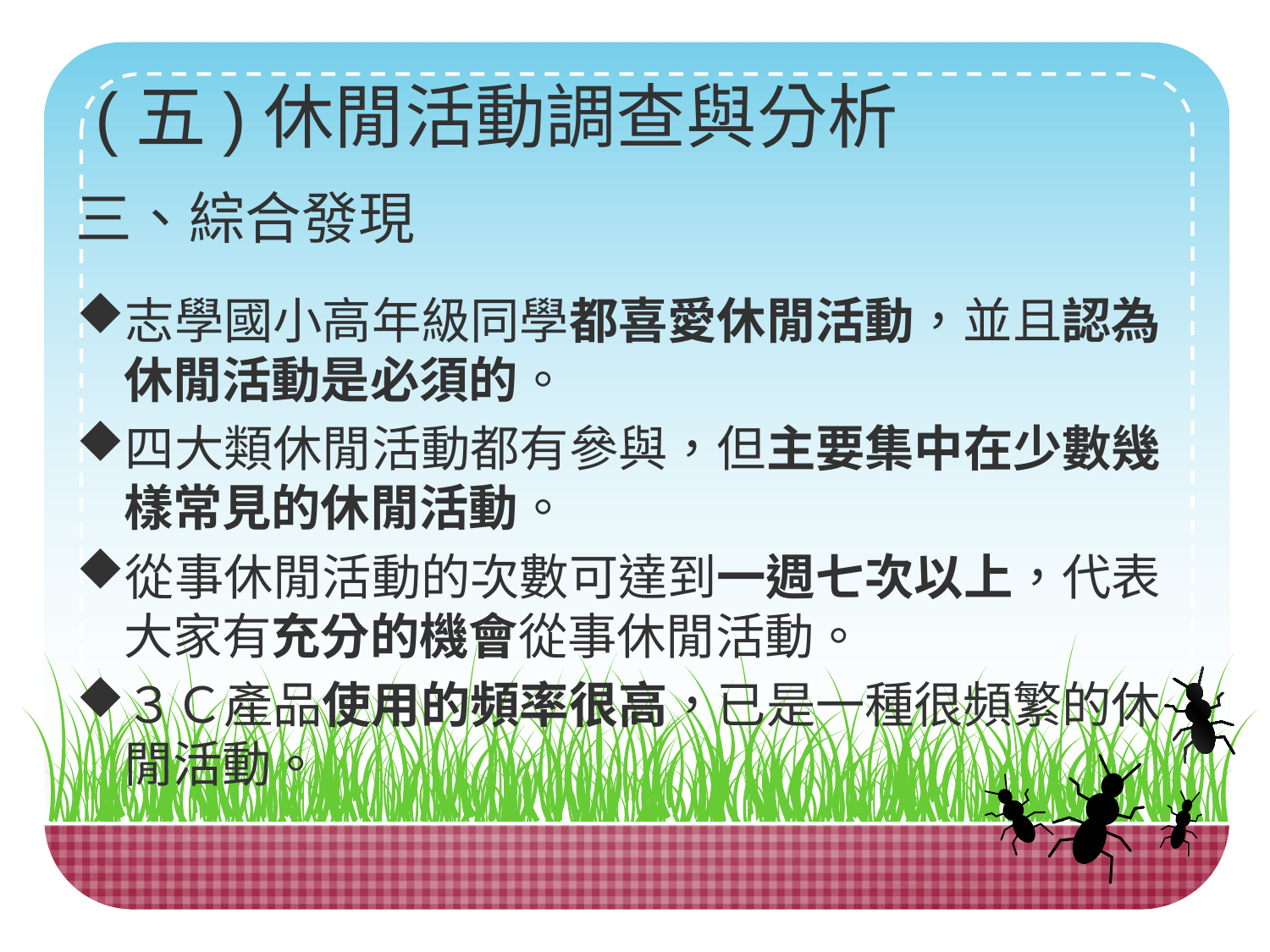

(五)休閒活動調查與分析
三、綜合發現

志學國小高年級同學都喜愛休閒活動，並且認為休閒活動是必須的。
四大類休閒活動都有參與，但主要集中在少數幾樣常見的休閒活動。
從事休閒活動的次數可達到一週七次以上，代表大家有充分的機會從事休閒活動。
３Ｃ產品使用的頻率很高，已是一種很頻繁的休閒活動。